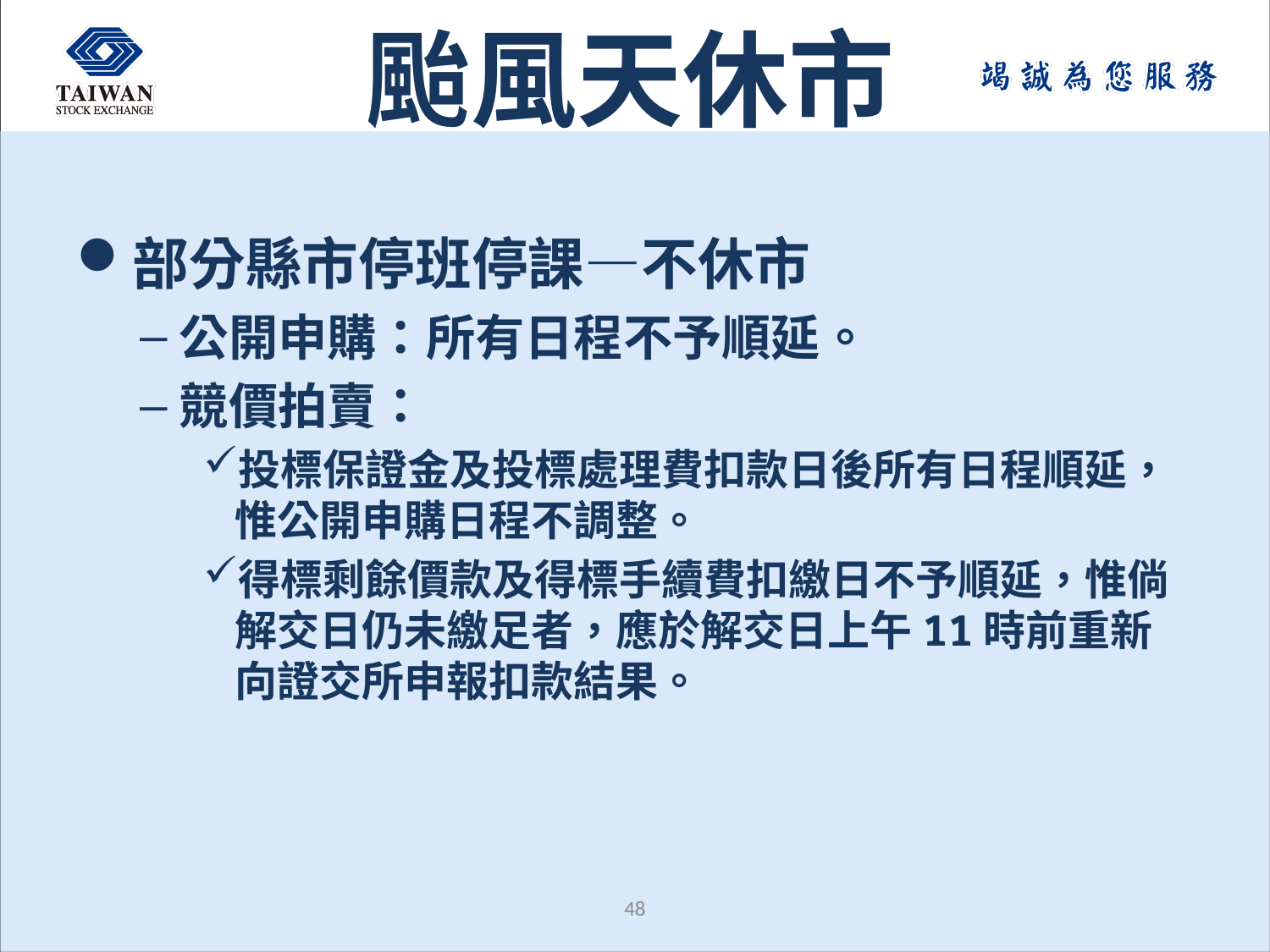

# 颱風天休市
部分縣市停班停課—不休市
公開申購：所有日程不予順延。
競價拍賣：
投標保證金及投標處理費扣款日後所有日程順延，惟公開申購日程不調整。
得標剩餘價款及得標手續費扣繳日不予順延，惟倘解交日仍未繳足者，應於解交日上午11時前重新向證交所申報扣款結果。
48